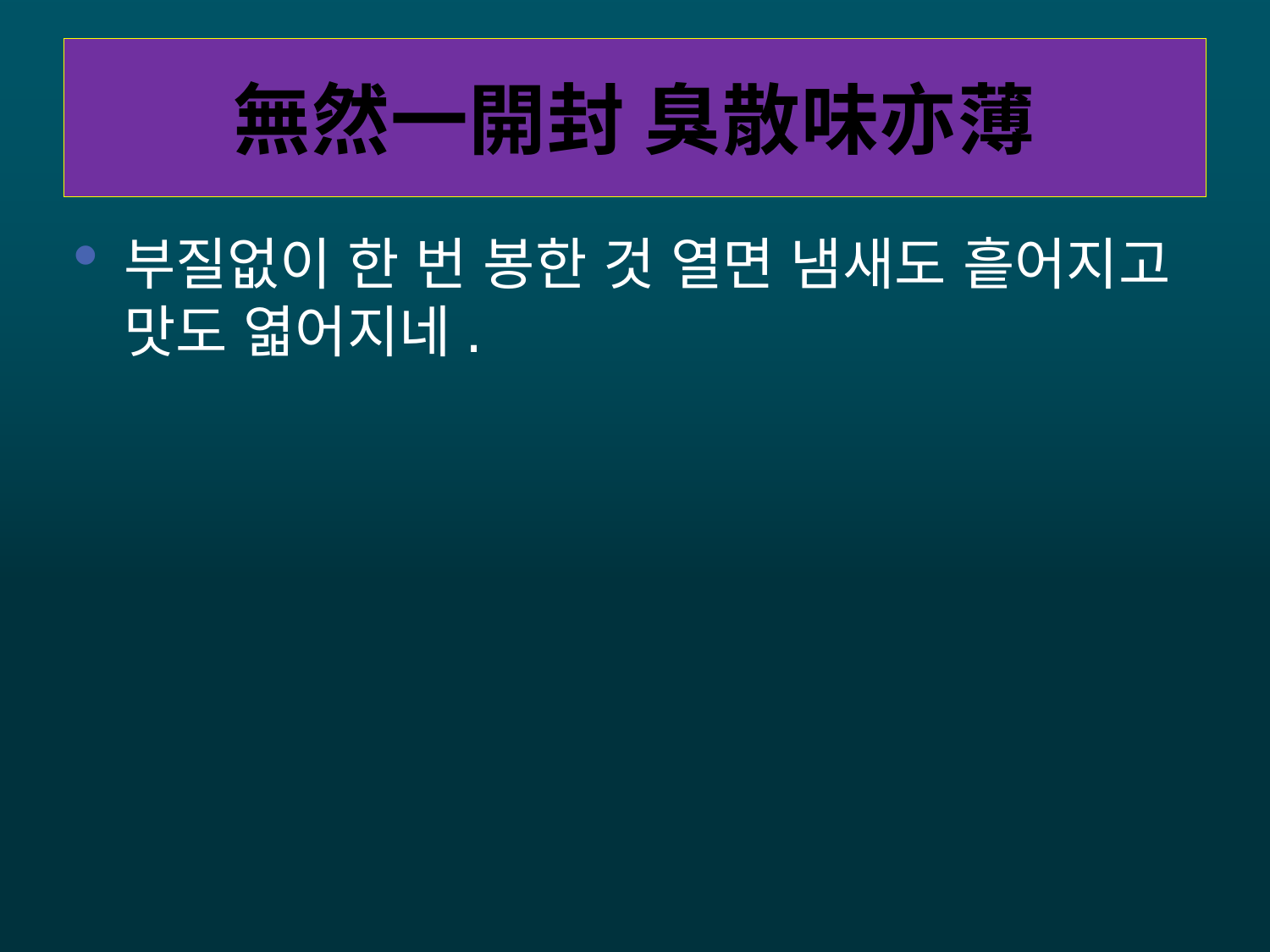

# 無然一開封 臭散味亦薄
부질없이 한 번 봉한 것 열면 냄새도 흩어지고 맛도 엷어지네.